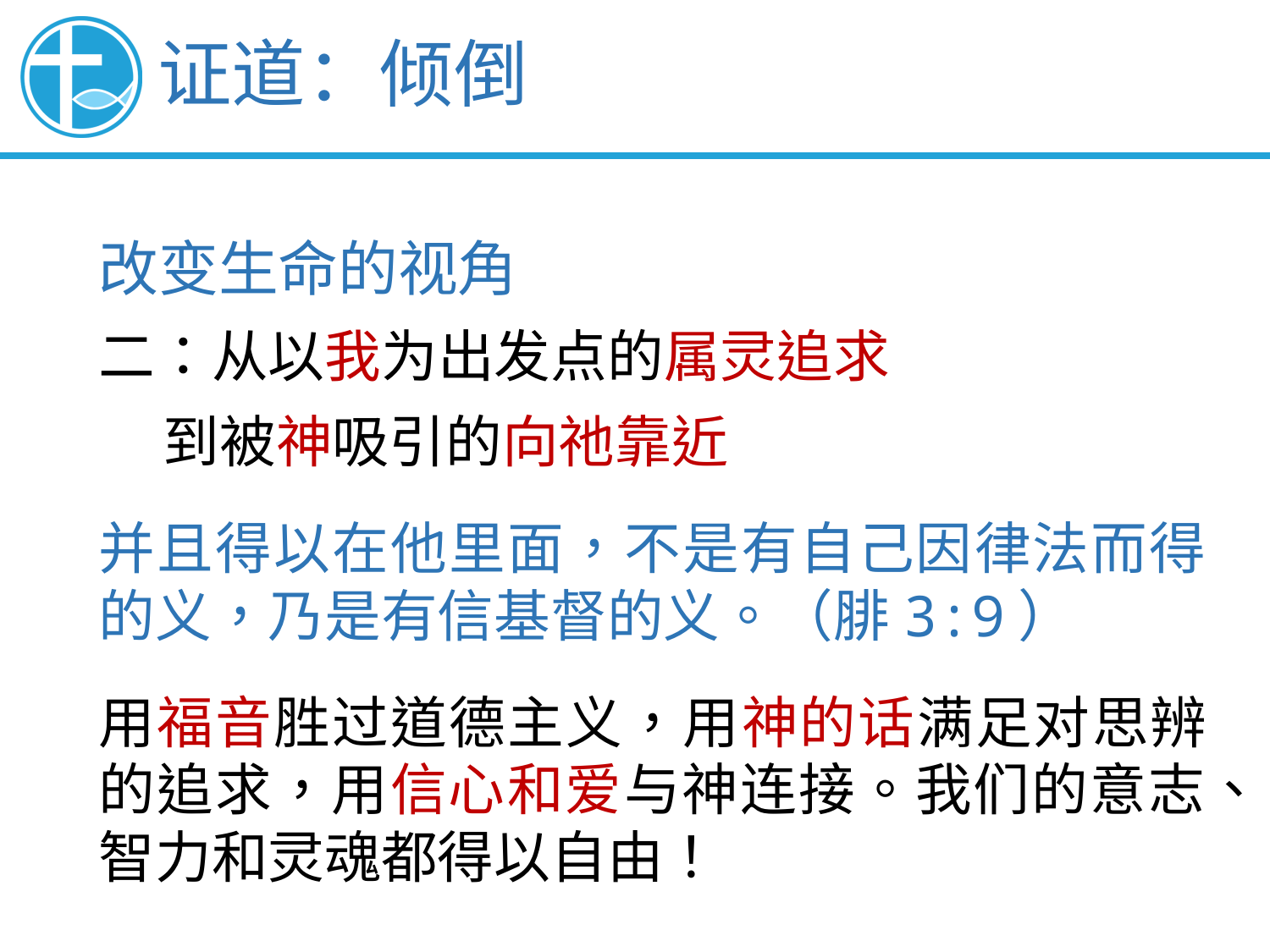

证道：倾倒
改变生命的视角
二：从以我为出发点的属灵追求
    到被神吸引的向祂靠近
并且得以在他里面，不是有自己因律法而得的义，乃是有信基督的义。（腓3:9）
用福音胜过道德主义，用神的话满足对思辨的追求，用信心和爱与神连接。我们的意志、智力和灵魂都得以自由！